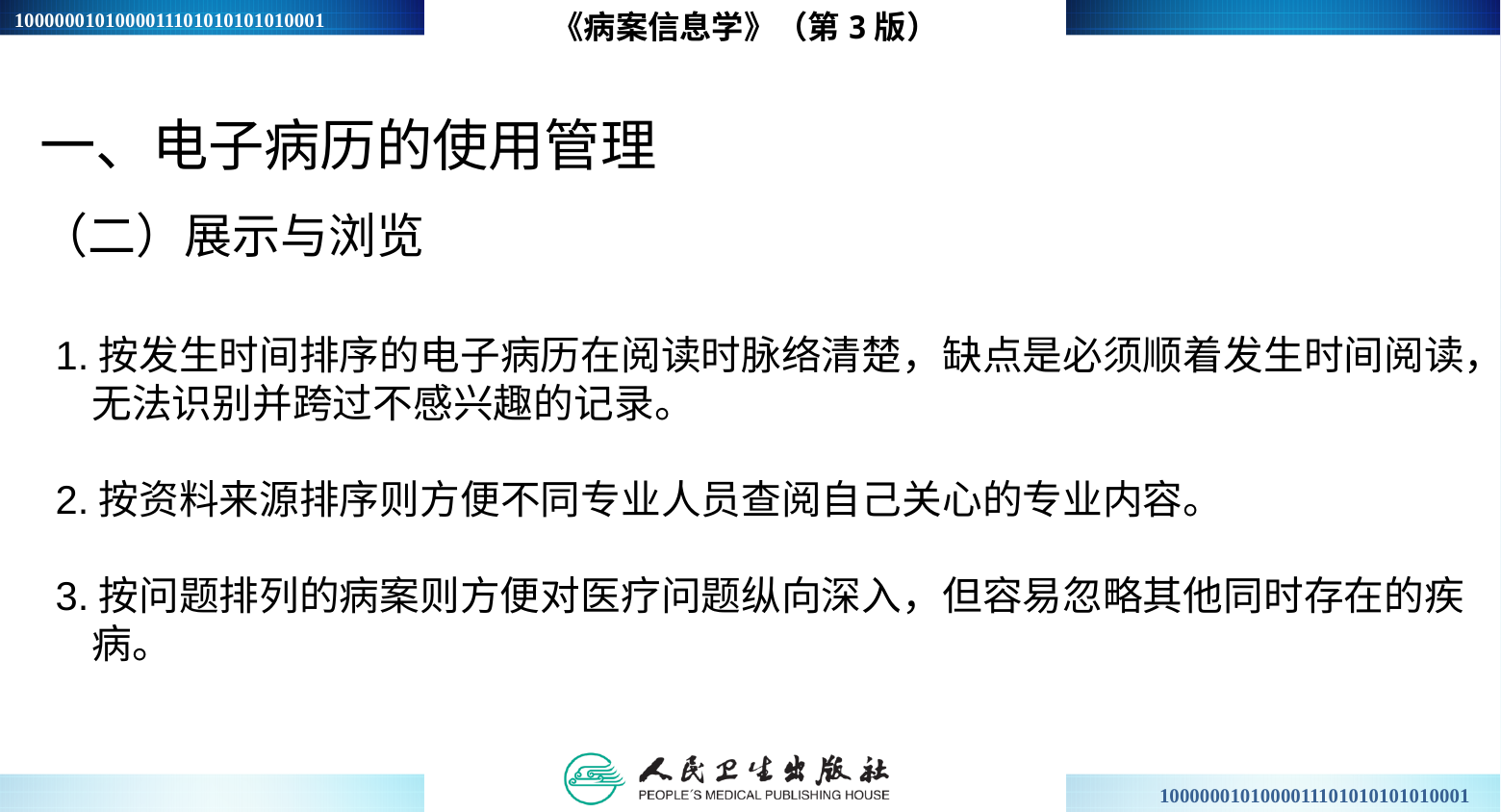

《病案信息学》（第3版）
一、电子病历的使用管理
（二）展示与浏览
1.按发生时间排序的电子病历在阅读时脉络清楚，缺点是必须顺着发生时间阅读，
   无法识别并跨过不感兴趣的记录。
2.按资料来源排序则方便不同专业人员查阅自己关心的专业内容。
3.按问题排列的病案则方便对医疗问题纵向深入，但容易忽略其他同时存在的疾
   病。